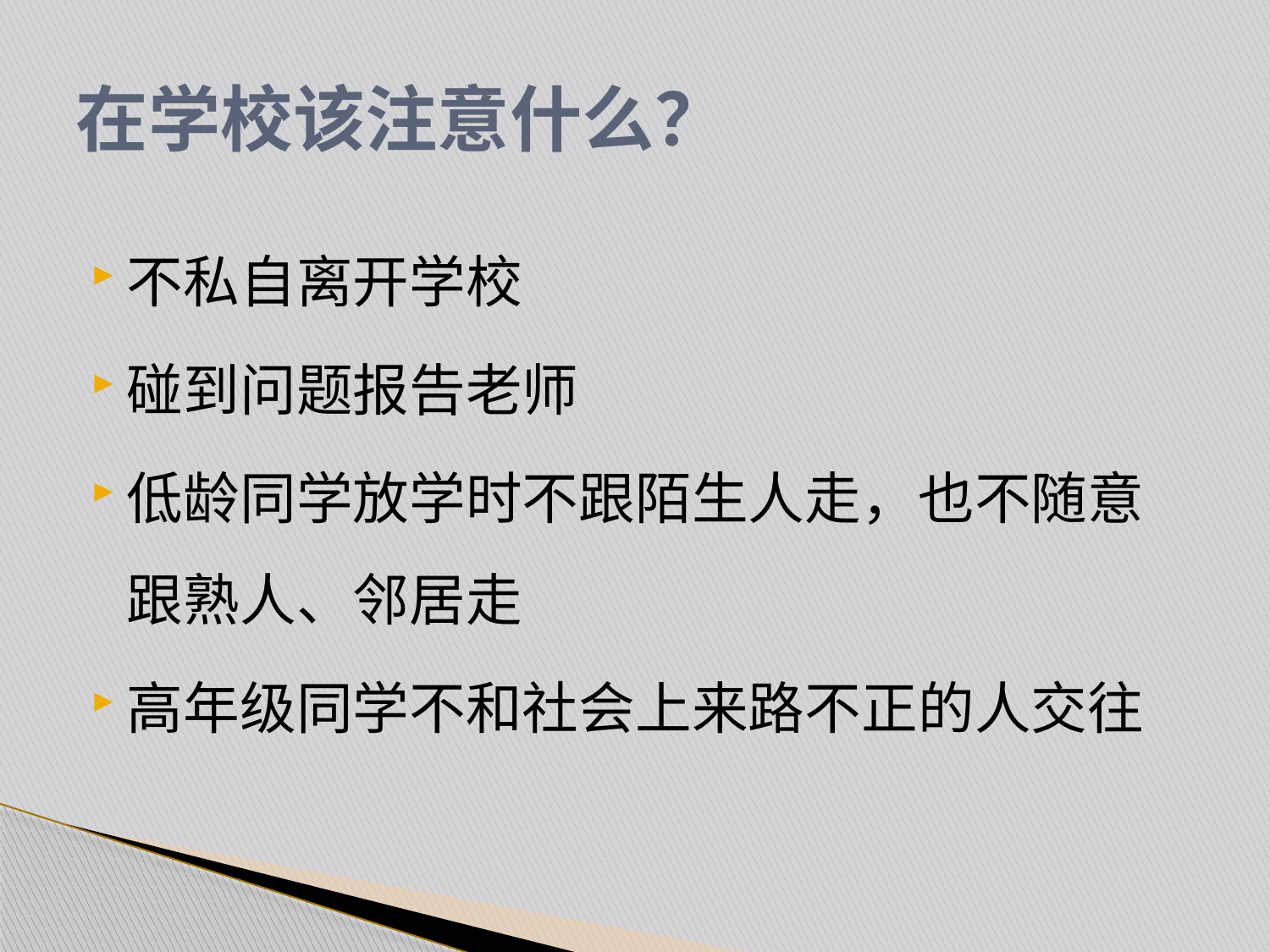

# 在学校该注意什么？
不私自离开学校
碰到问题报告老师
低龄同学放学时不跟陌生人走，也不随意跟熟人、邻居走
高年级同学不和社会上来路不正的人交往